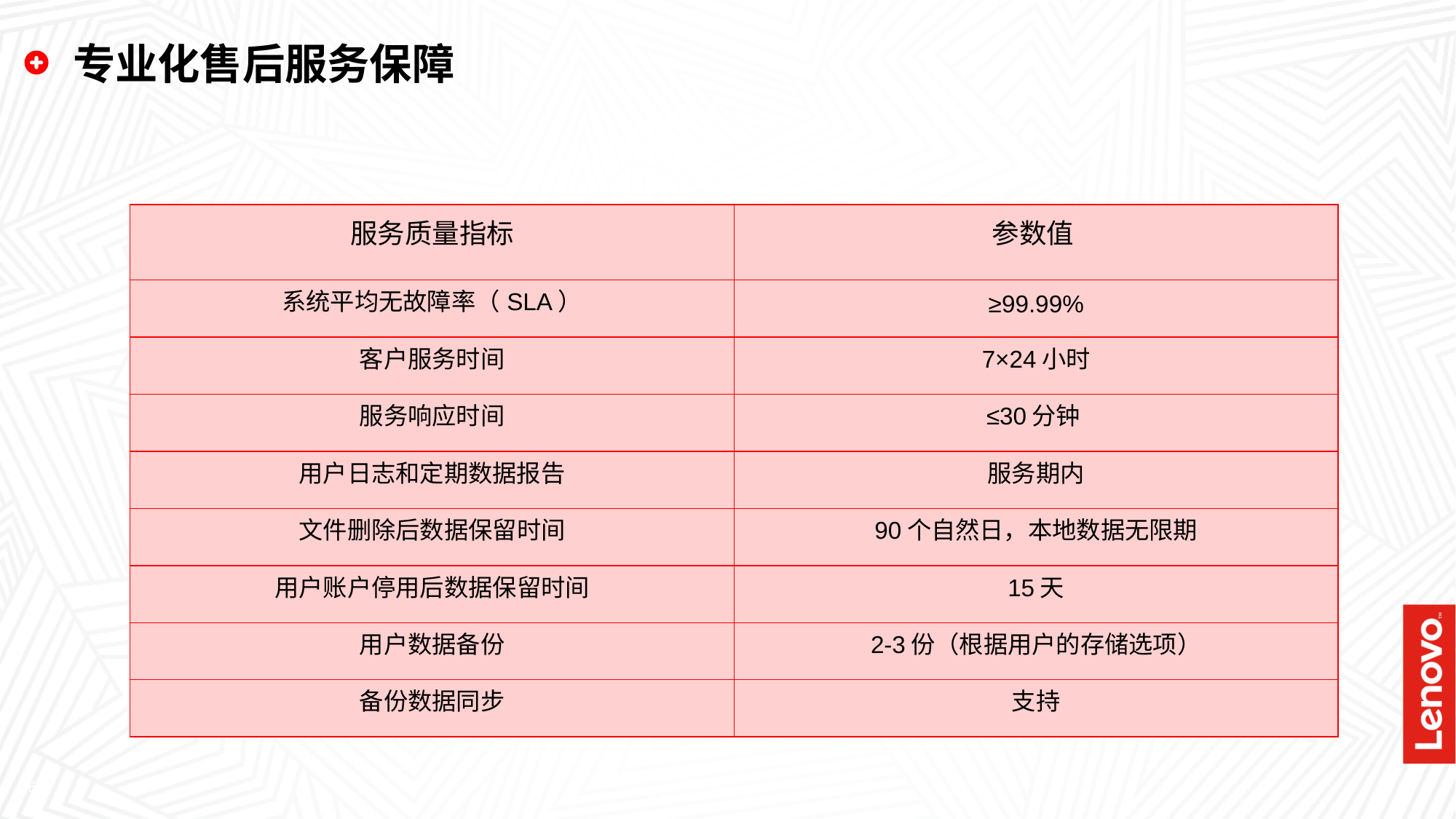

# 专业化售后服务保障
| 服务质量指标 | 参数值 |
| --- | --- |
| 系统平均无故障率（SLA） | ≥99.99% |
| 客户服务时间 | 7×24小时 |
| 服务响应时间 | ≤30分钟 |
| 用户日志和定期数据报告 | 服务期内 |
| 文件删除后数据保留时间 | 90个自然日，本地数据无限期 |
| 用户账户停用后数据保留时间 | 15天 |
| 用户数据备份 | 2-3份（根据用户的存储选项） |
| 备份数据同步 | 支持 |